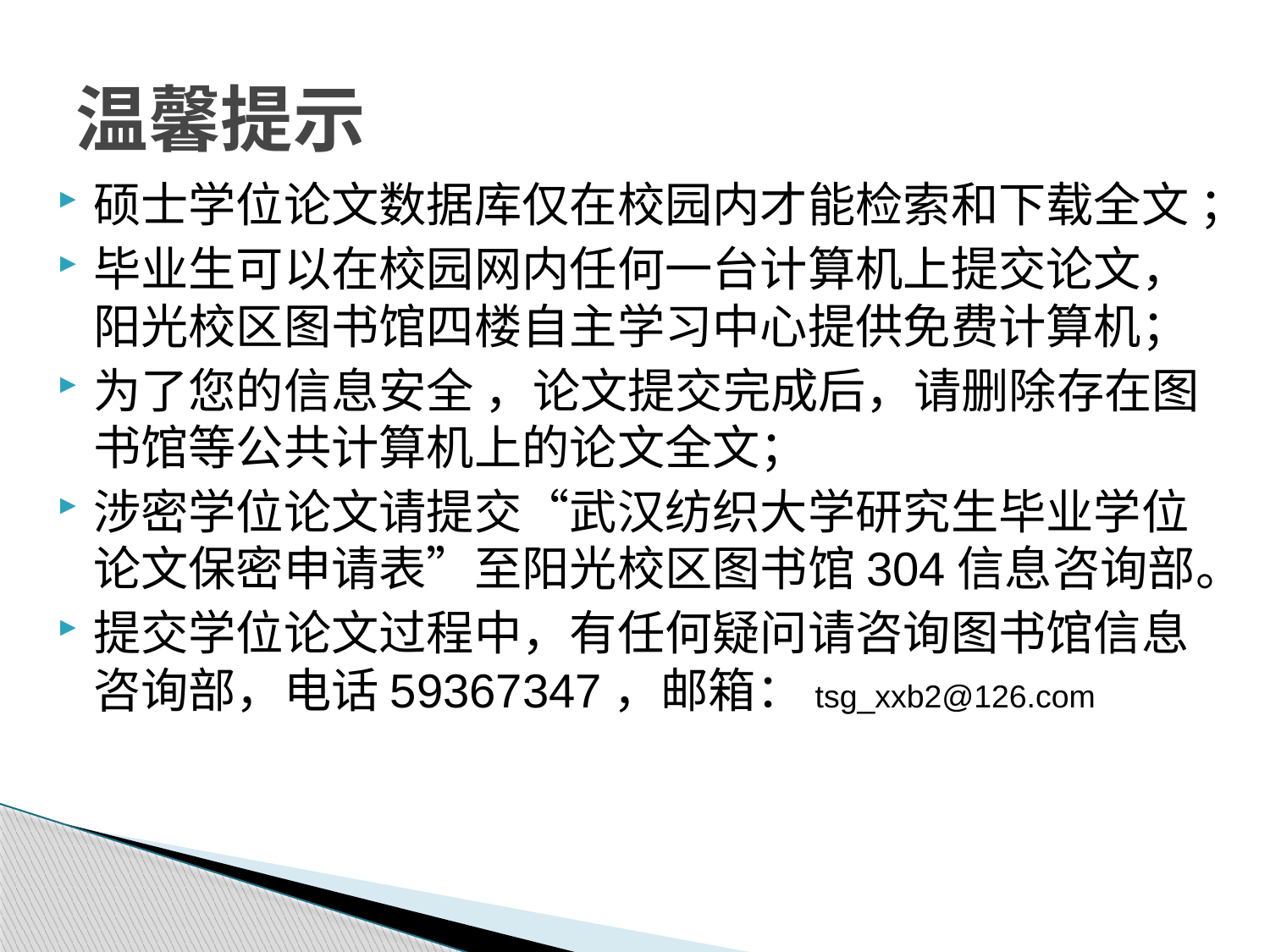

# 温馨提示
硕士学位论文数据库仅在校园内才能检索和下载全文 ；
毕业生可以在校园网内任何一台计算机上提交论文，阳光校区图书馆四楼自主学习中心提供免费计算机；
为了您的信息安全 ，论文提交完成后，请删除存在图书馆等公共计算机上的论文全文；
涉密学位论文请提交“武汉纺织大学研究生毕业学位论文保密申请表”至阳光校区图书馆304信息咨询部。
提交学位论文过程中，有任何疑问请咨询图书馆信息咨询部，电话59367347，邮箱：tsg_xxb2@126.com